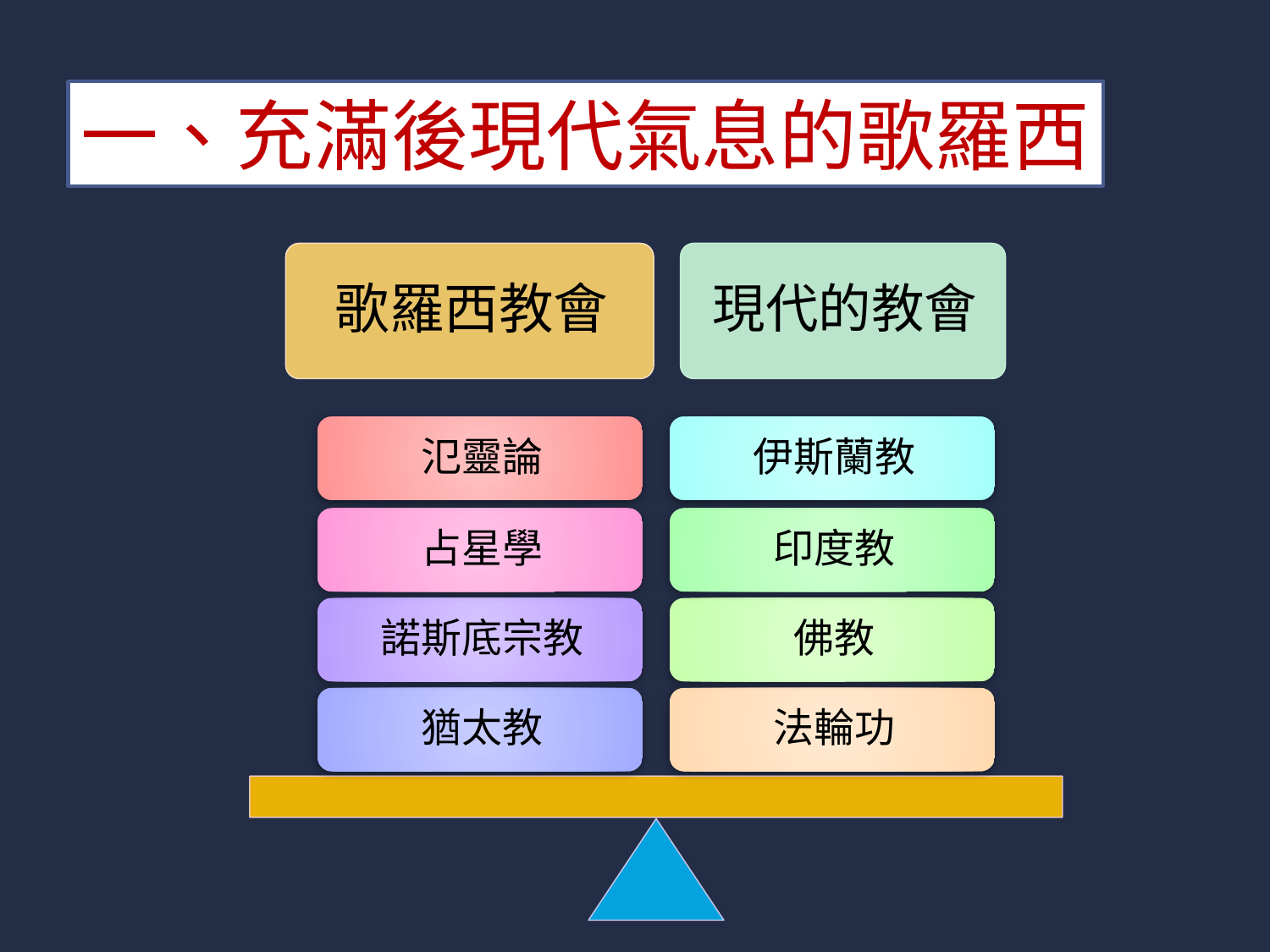

一、充滿後現代氣息的歌羅西
歌羅西教會
現代的教會
法輪功
佛教
印度教
伊斯蘭教
猶太教
諾斯底宗教
占星學
氾靈論